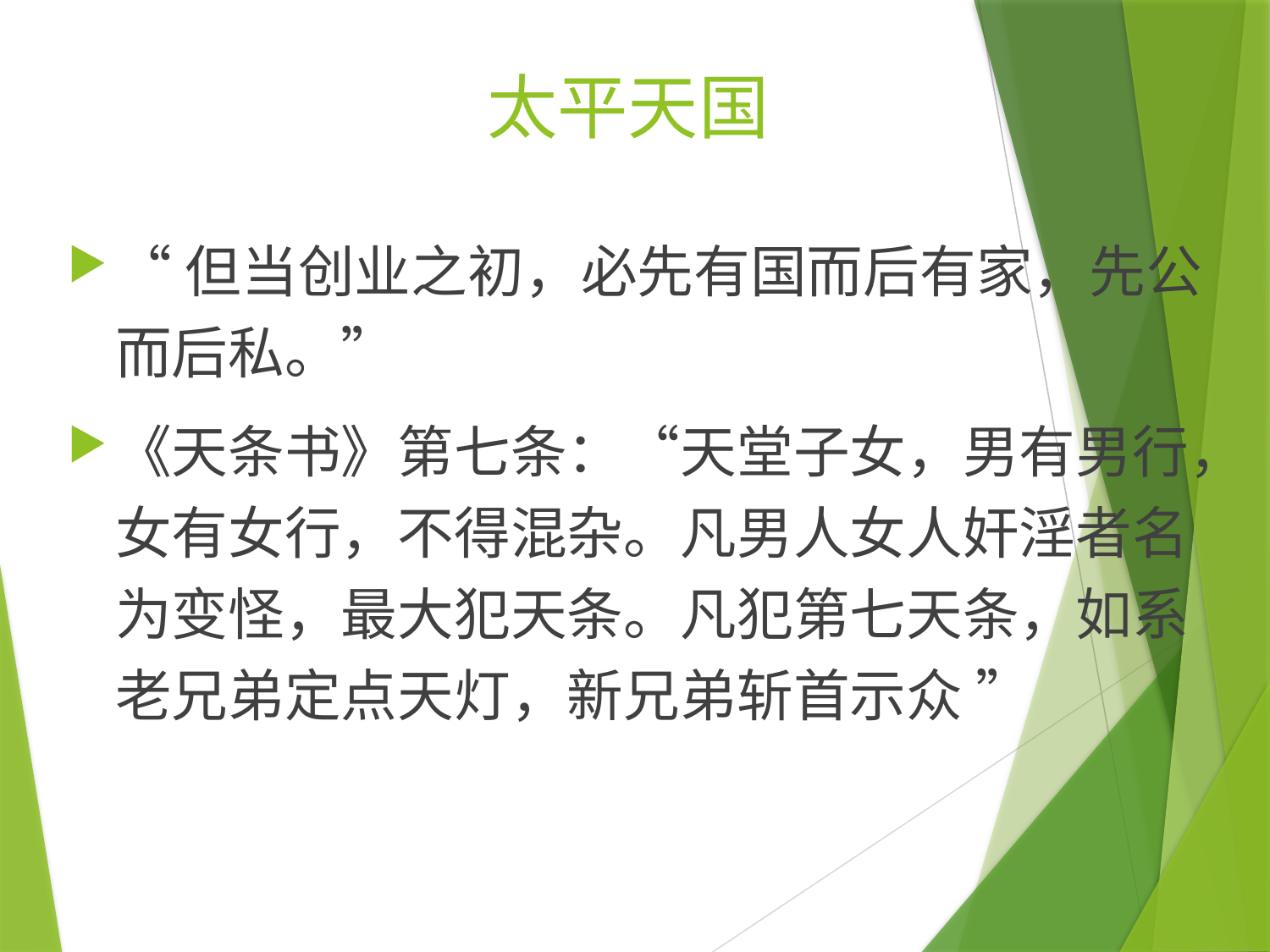

# 太平天国
“但当创业之初，必先有国而后有家，先公而后私。”
《天条书》第七条：“天堂子女，男有男行，女有女行，不得混杂。凡男人女人奸淫者名为变怪，最大犯天条。凡犯第七天条，如系老兄弟定点天灯，新兄弟斩首示众 ”